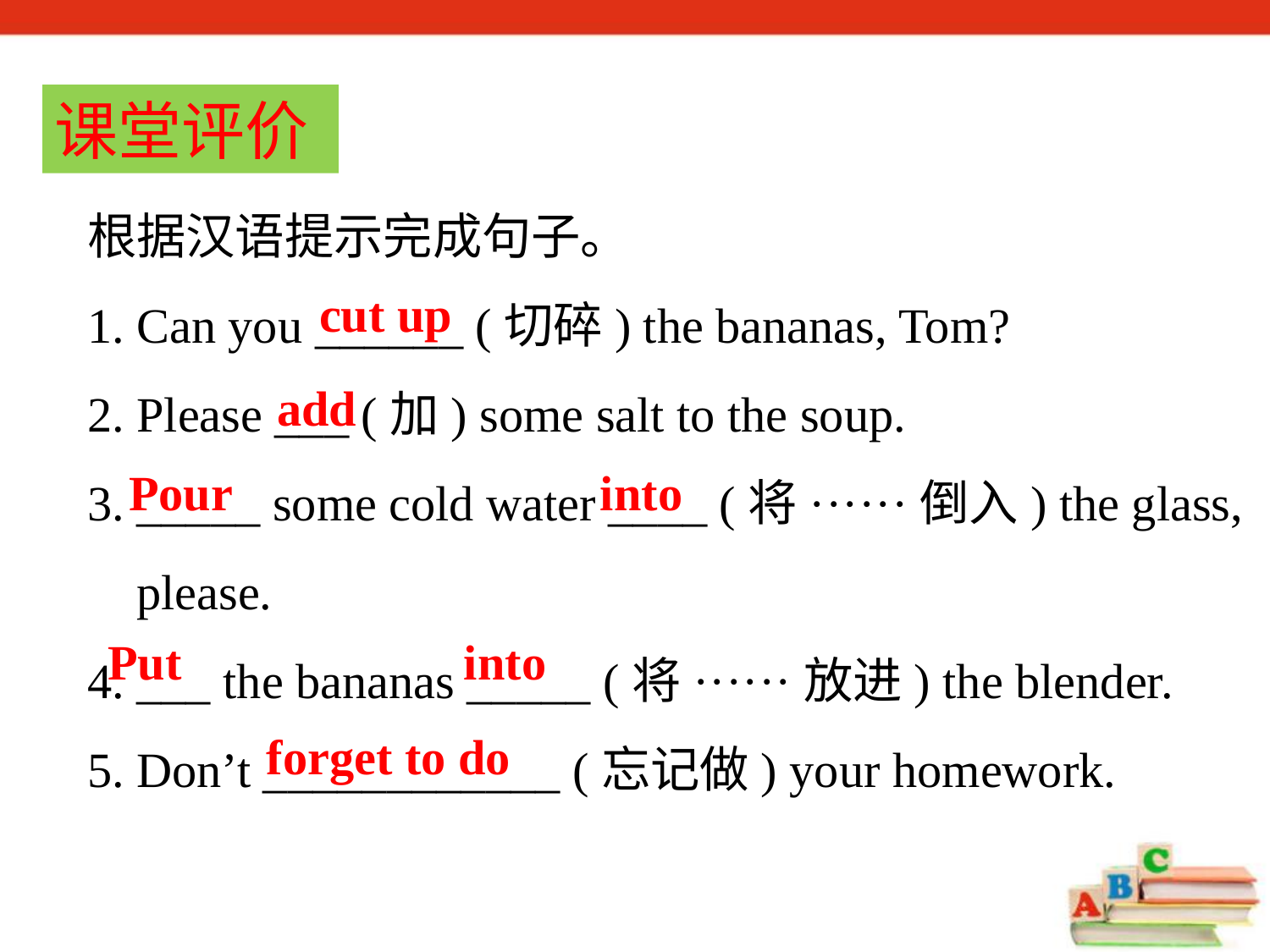

课堂评价
根据汉语提示完成句子。
1. Can you ______ (切碎) the bananas, Tom?
2. Please ___ (加) some salt to the soup.
3. _____ some cold water ____ (将······倒入) the glass,
    please.
4. ___ the bananas _____ (将······放进) the blender.
5. Don’t ____________ (忘记做) your homework.

cut up
add
Pour                              into
Put                       into
forget to do